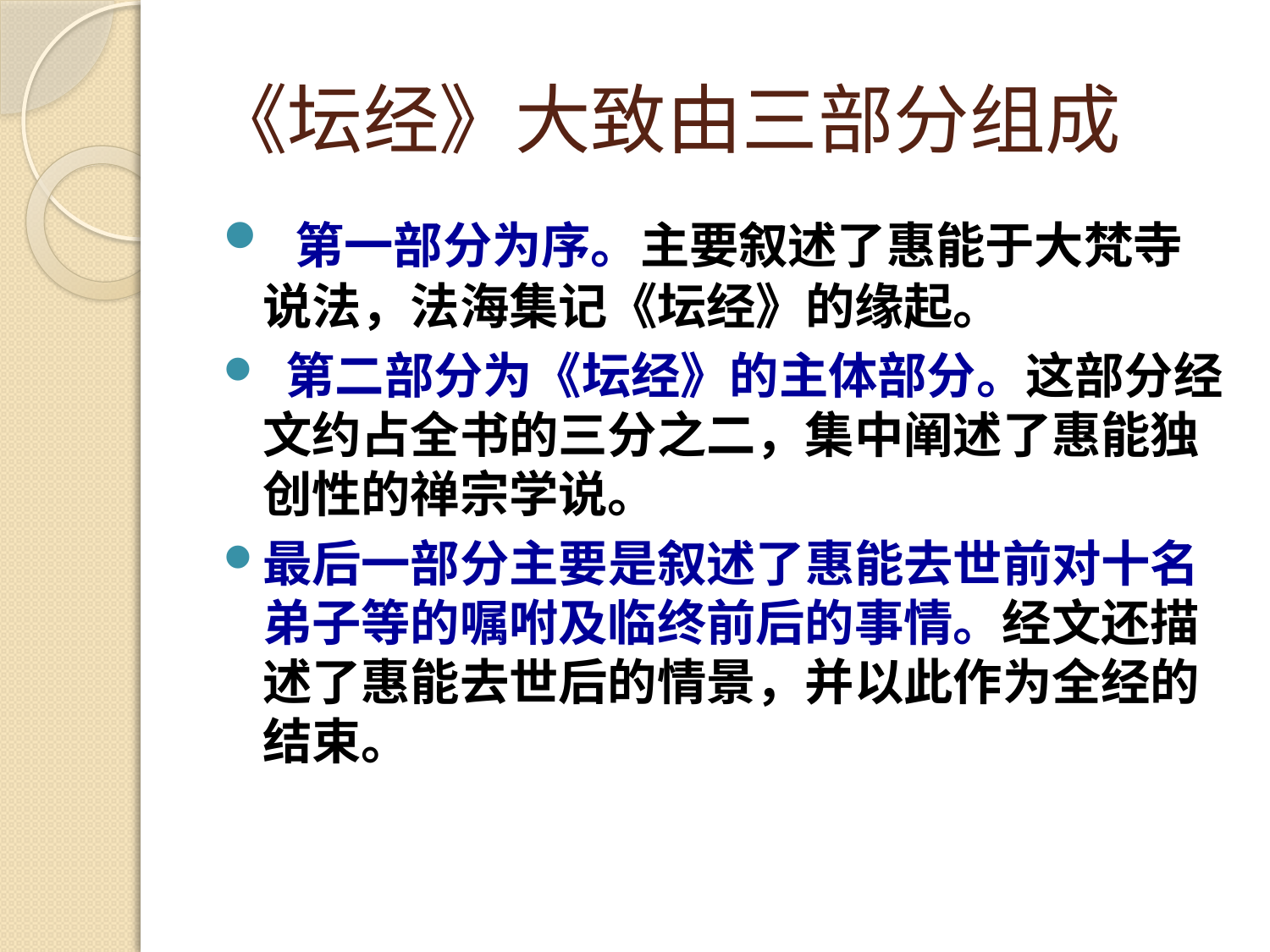

# 《坛经》大致由三部分组成
 第一部分为序。主要叙述了惠能于大梵寺说法，法海集记《坛经》的缘起。
 第二部分为《坛经》的主体部分。这部分经文约占全书的三分之二，集中阐述了惠能独创性的禅宗学说。
最后一部分主要是叙述了惠能去世前对十名弟子等的嘱咐及临终前后的事情。经文还描述了惠能去世后的情景，并以此作为全经的结束。